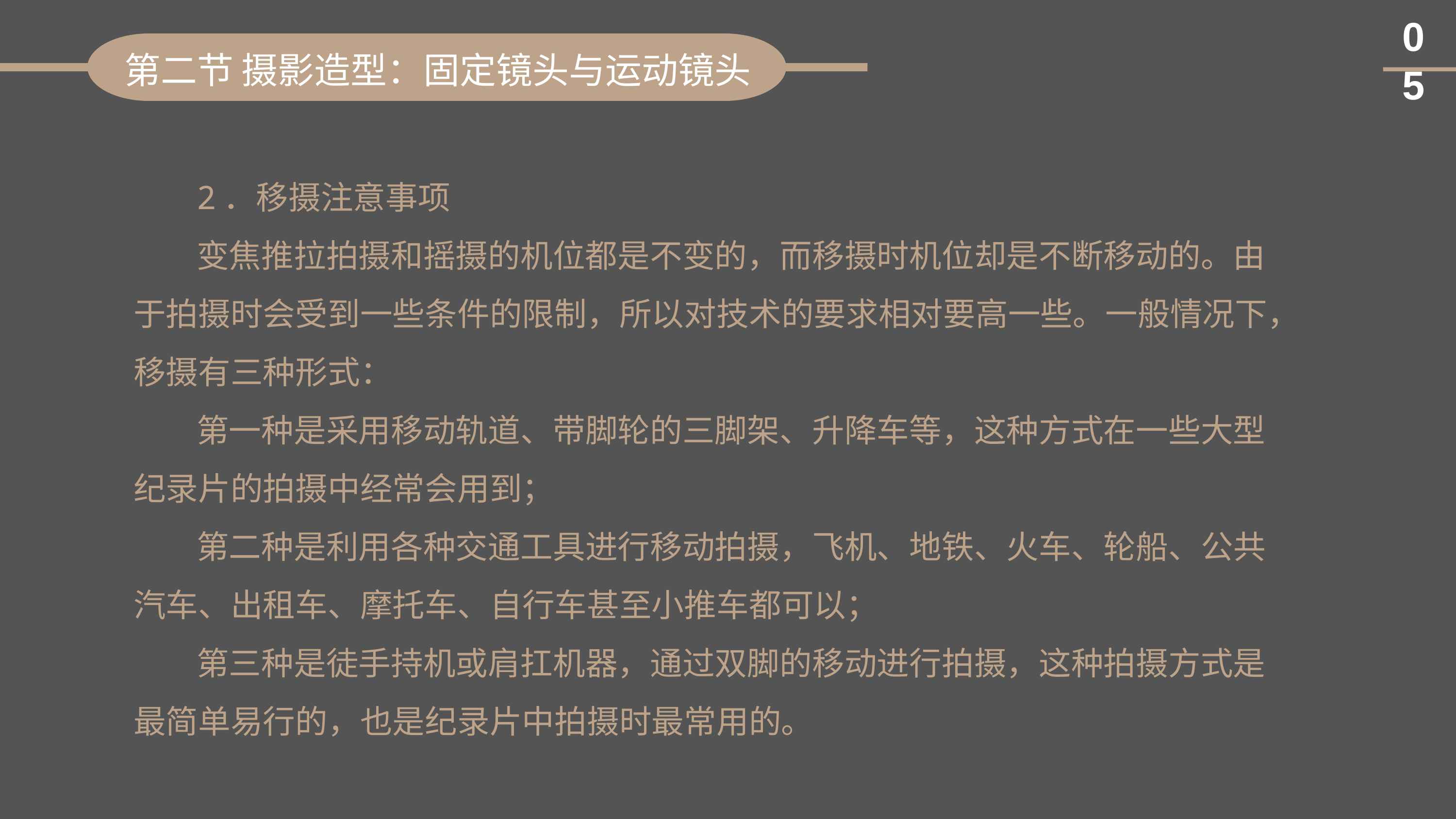

05

第二节 摄影造型：固定镜头与运动镜头

2．移摄注意事项
变焦推拉拍摄和摇摄的机位都是不变的，而移摄时机位却是不断移动的。由于拍摄时会受到一些条件的限制，所以对技术的要求相对要高一些。一般情况下，移摄有三种形式：
第一种是采用移动轨道、带脚轮的三脚架、升降车等，这种方式在一些大型纪录片的拍摄中经常会用到；
第二种是利用各种交通工具进行移动拍摄，飞机、地铁、火车、轮船、公共汽车、出租车、摩托车、自行车甚至小推车都可以；
第三种是徒手持机或肩扛机器，通过双脚的移动进行拍摄，这种拍摄方式是最简单易行的，也是纪录片中拍摄时最常用的。